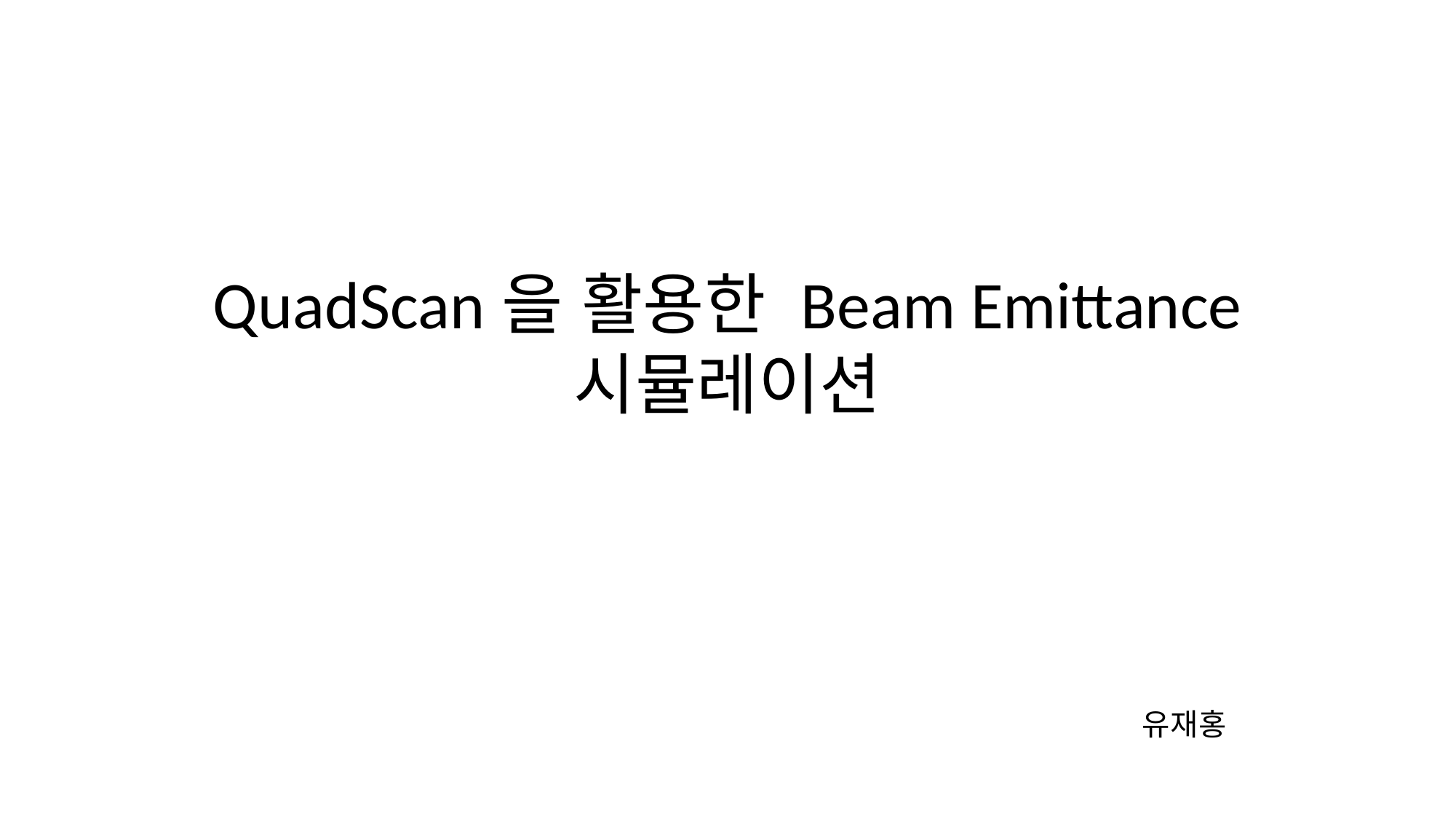

# QuadScan을 활용한 Beam Emittance 시뮬레이션
유재홍